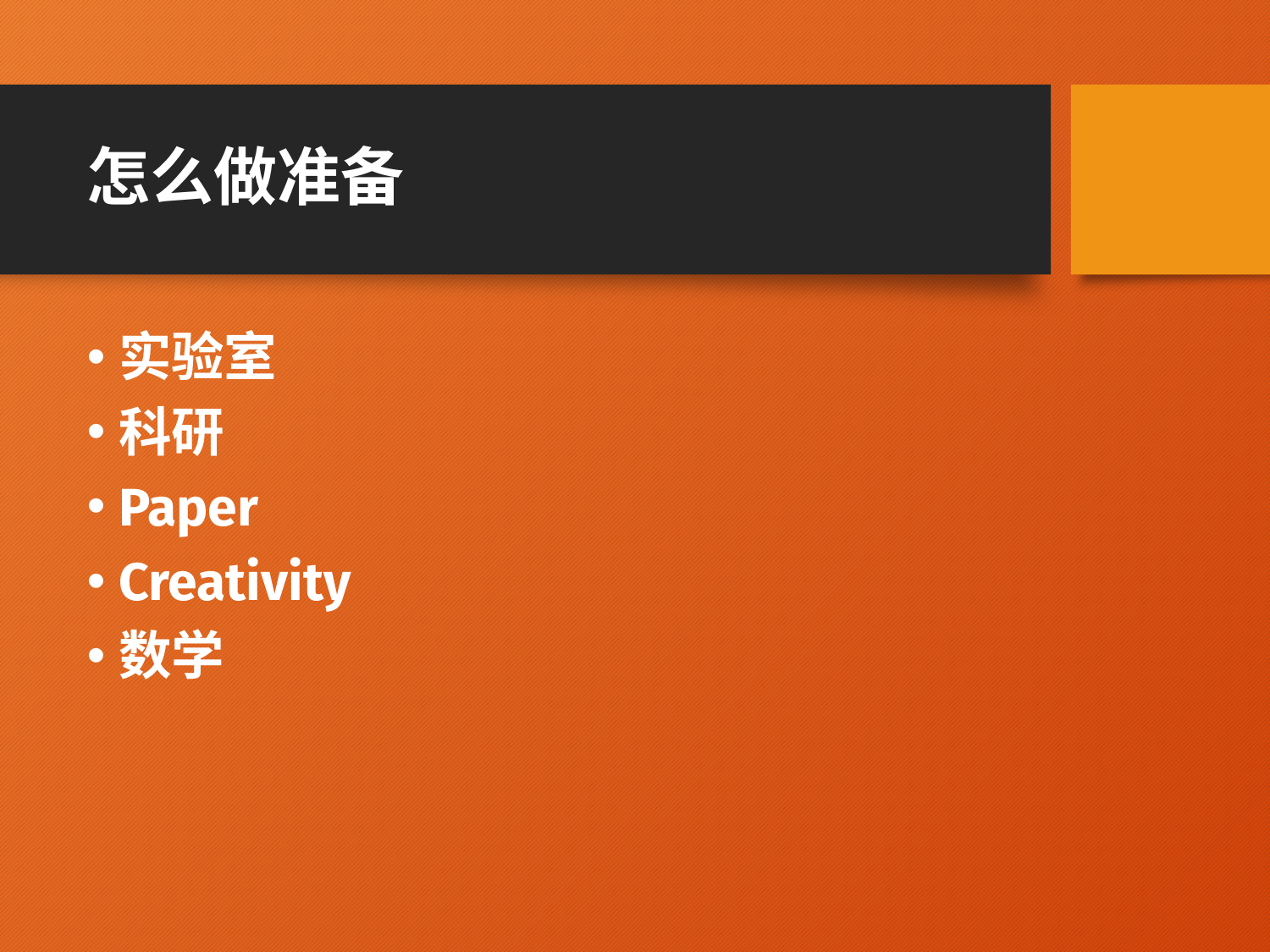

# 怎么做准备
实验室
科研
Paper
Creativity
数学